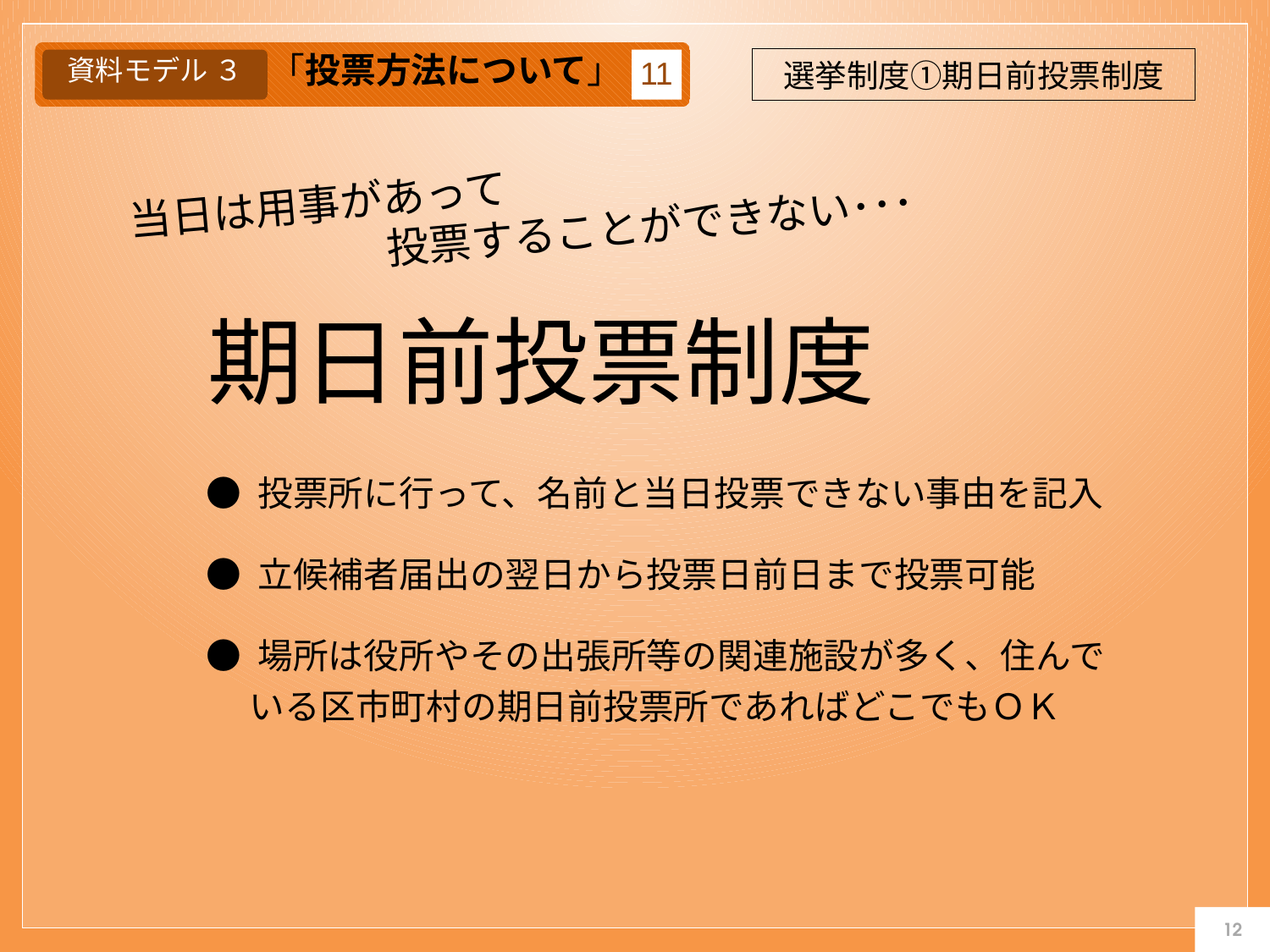

選挙制度①期日前投票制度
資料モデル ３
「投票方法について」
11
当日は用事があって
　　　　　　投票することができない･･･
期日前投票制度
● 投票所に行って、名前と当日投票できない事由を記入

● 立候補者届出の翌日から投票日前日まで投票可能

● 場所は役所やその出張所等の関連施設が多く、住んで
　 いる区市町村の期日前投票所であればどこでもＯＫ
12